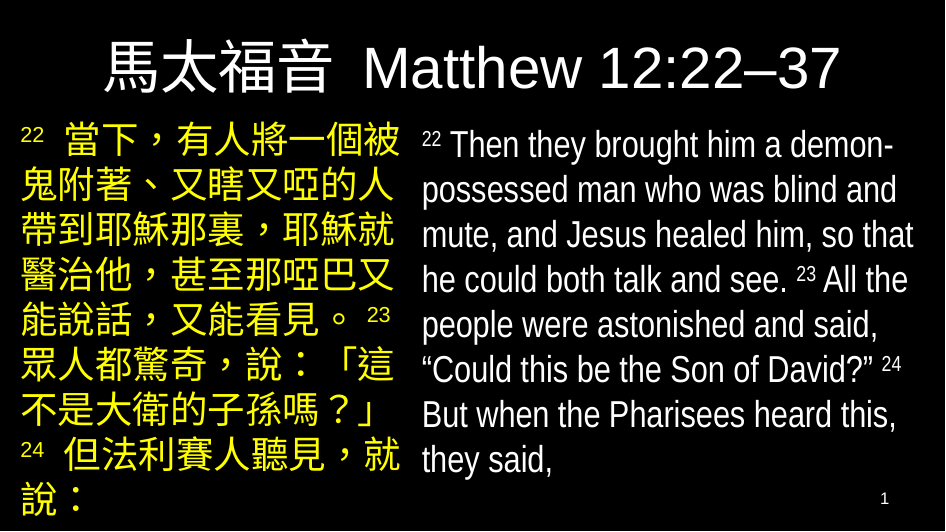

# 馬太福音 Matthew 12:22–37
22 當下，有人將一個被鬼附著、又瞎又啞的人帶到耶穌那裏，耶穌就醫治他，甚至那啞巴又能說話，又能看見。23 眾人都驚奇，說：「這不是大衛的子孫嗎？」24 但法利賽人聽見，就說：
22 Then they brought him a demon-possessed man who was blind and mute, and Jesus healed him, so that he could both talk and see. 23 All the people were astonished and said, “Could this be the Son of David?” 24 But when the Pharisees heard this, they said,
1